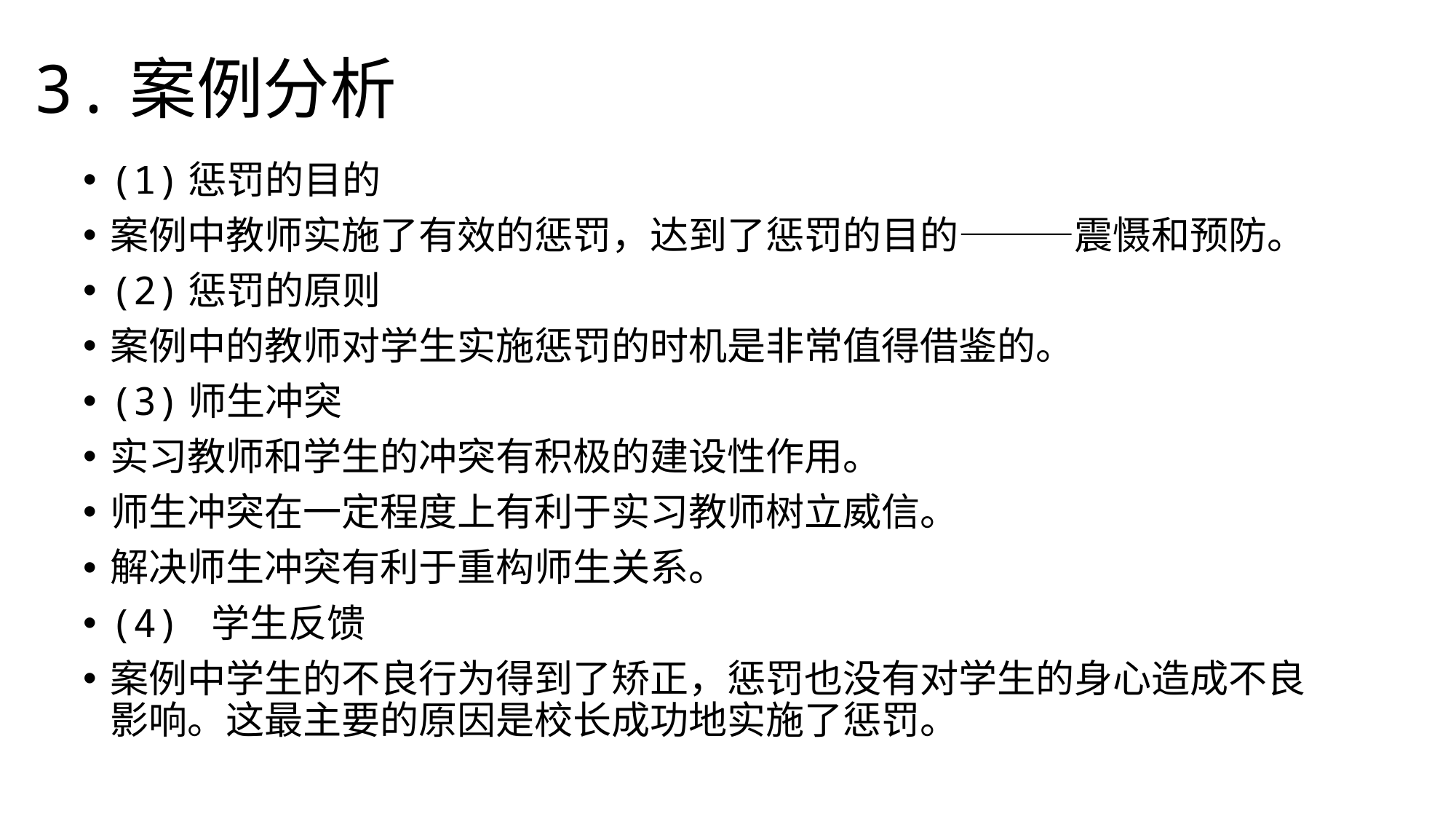

# 3.案例分析
(1)惩罚的目的
案例中教师实施了有效的惩罚，达到了惩罚的目的———震慑和预防。
(2)惩罚的原则
案例中的教师对学生实施惩罚的时机是非常值得借鉴的。
(3)师生冲突
实习教师和学生的冲突有积极的建设性作用。
师生冲突在一定程度上有利于实习教师树立威信。
解决师生冲突有利于重构师生关系。
(4) 学生反馈
案例中学生的不良行为得到了矫正，惩罚也没有对学生的身心造成不良影响。这最主要的原因是校长成功地实施了惩罚。